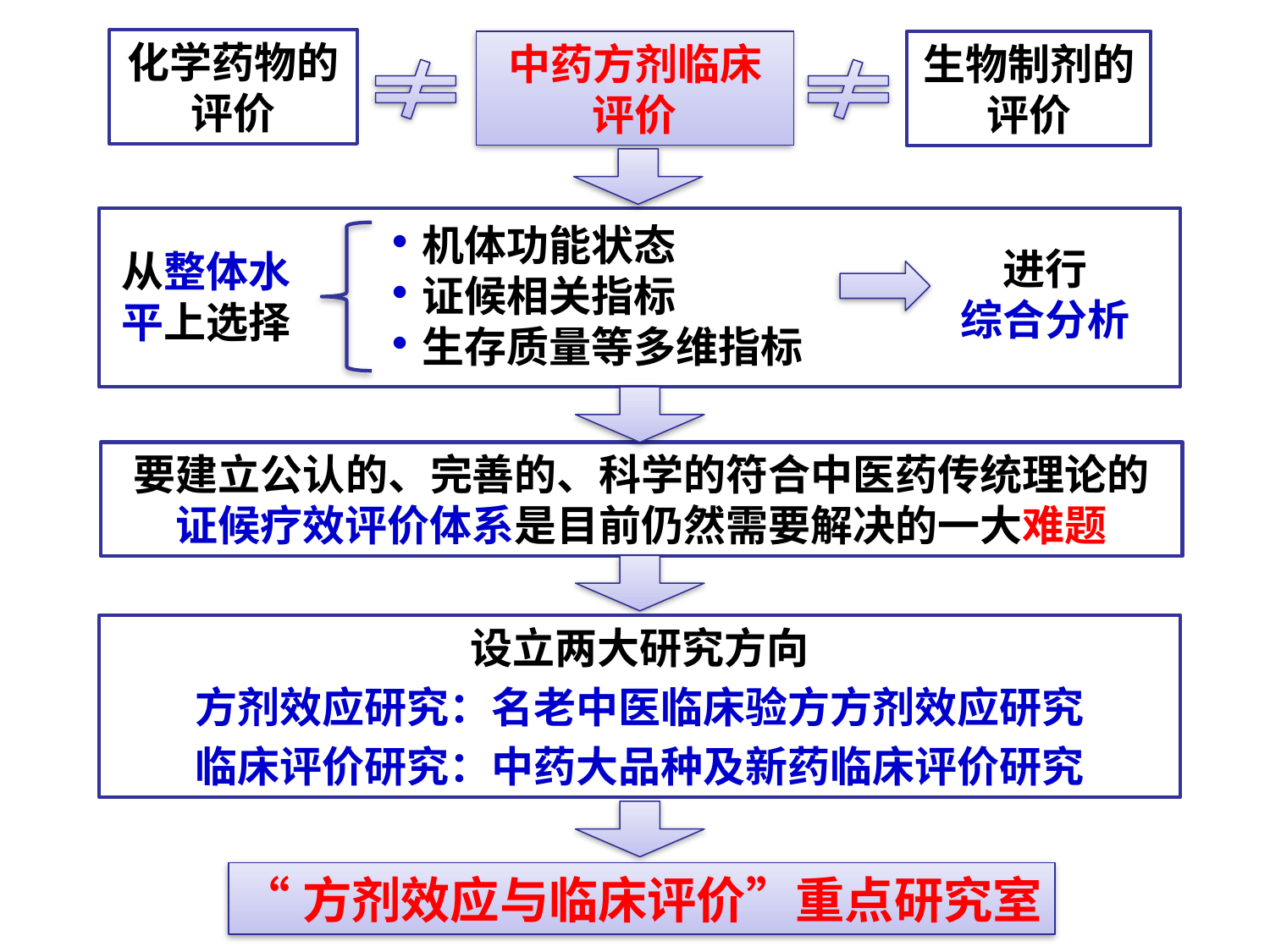

化学药物的评价
中药方剂临床评价
生物制剂的评价

机体功能状态
证候相关指标
生存质量等多维指标

进行
综合分析
从整体水平上选择

要建立公认的、完善的、科学的符合中医药传统理论的证候疗效评价体系是目前仍然需要解决的一大难题

设立两大研究方向
方剂效应研究：名老中医临床验方方剂效应研究
临床评价研究：中药大品种及新药临床评价研究

“方剂效应与临床评价”重点研究室